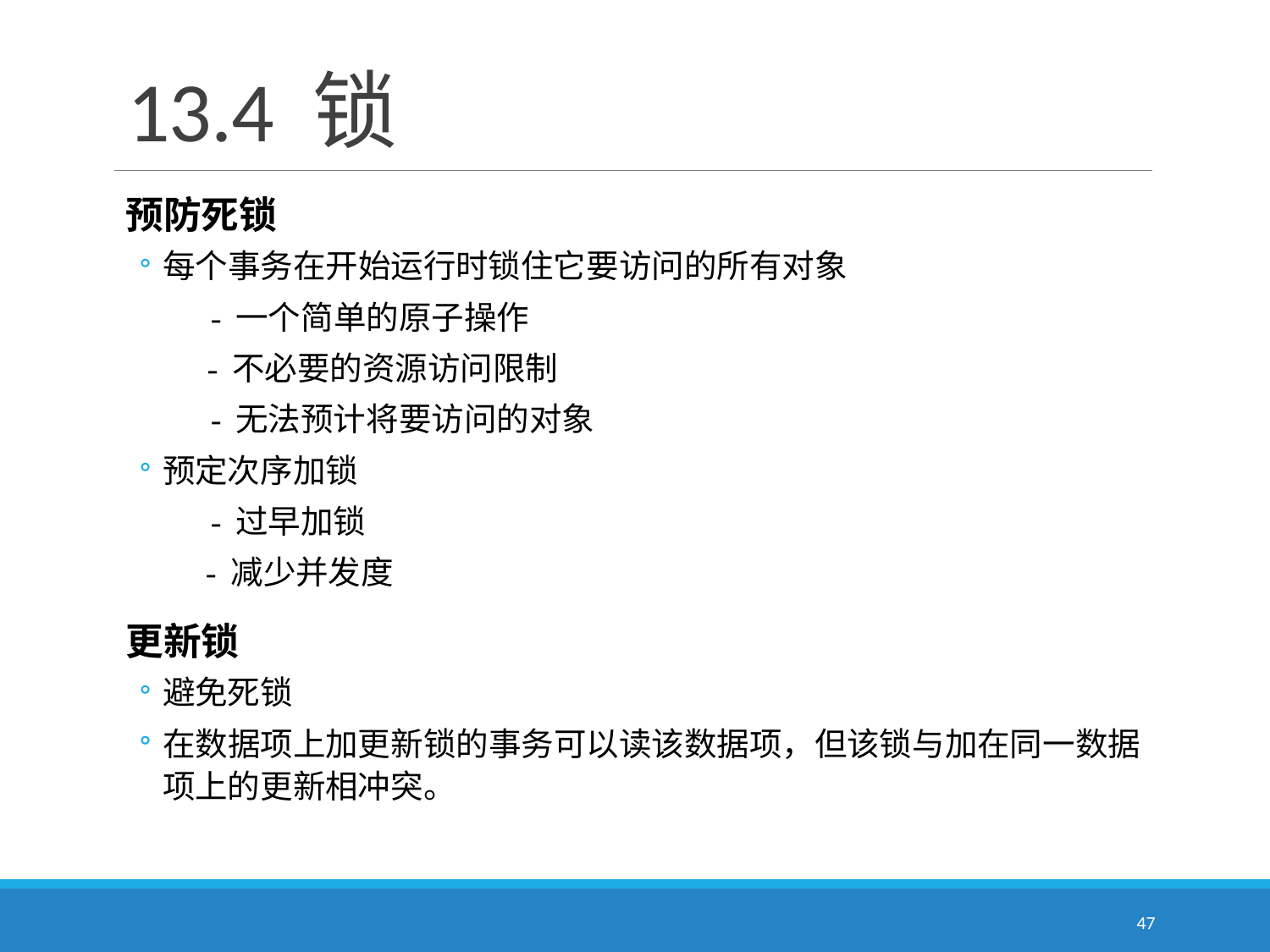

# 13.4 锁
预防死锁
每个事务在开始运行时锁住它要访问的所有对象
　　- 一个简单的原子操作
　    - 不必要的资源访问限制
　　- 无法预计将要访问的对象
预定次序加锁
　　- 过早加锁
        - 减少并发度
更新锁
避免死锁
在数据项上加更新锁的事务可以读该数据项，但该锁与加在同一数据项上的更新相冲突。
47